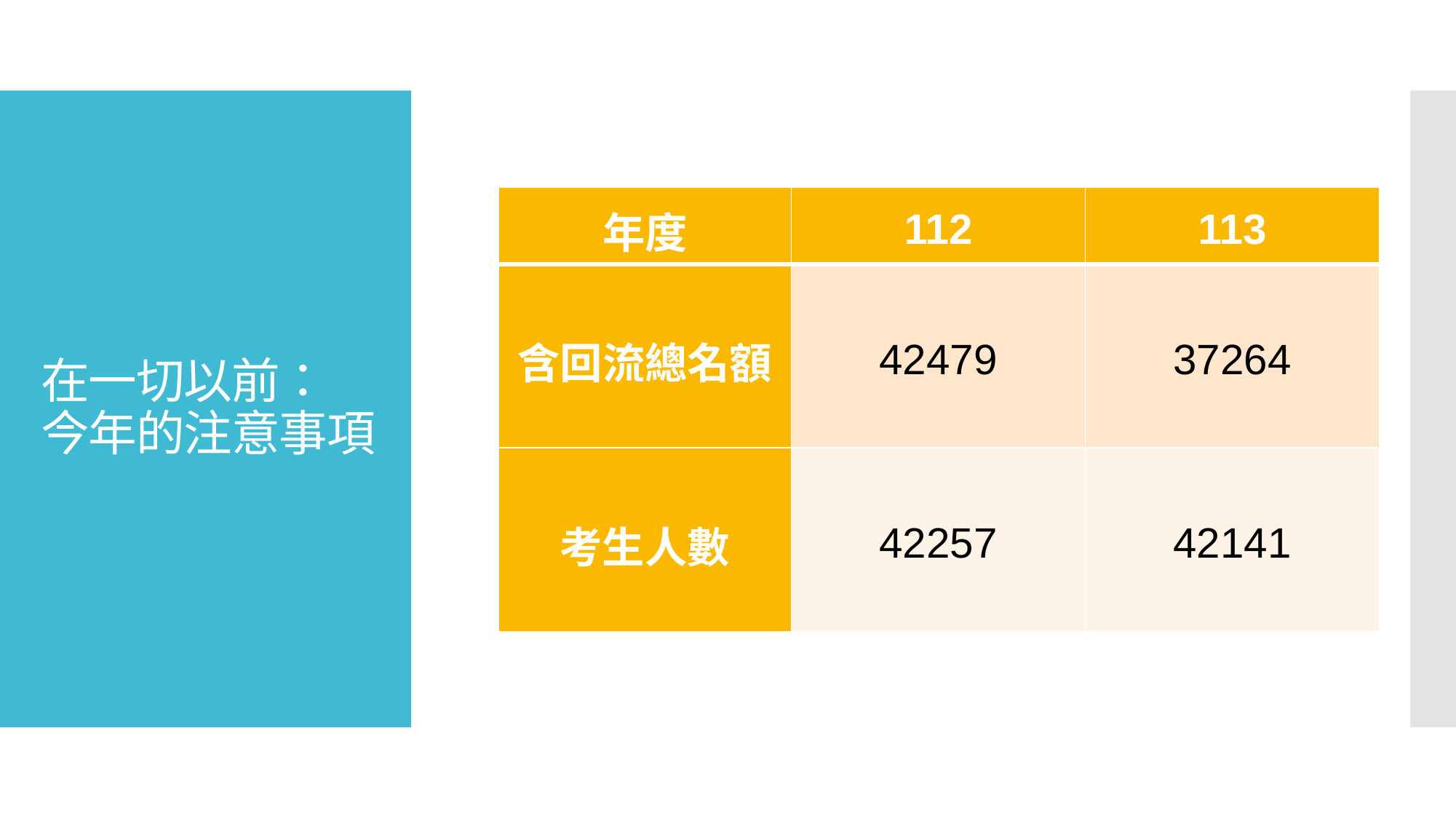

# 在一切以前： 今年的注意事項
| 年度 | 112 | 113 |
| --- | --- | --- |
| 含回流總名額 | 42479 | 37264 |
| 考生人數 | 42257 | 42141 |